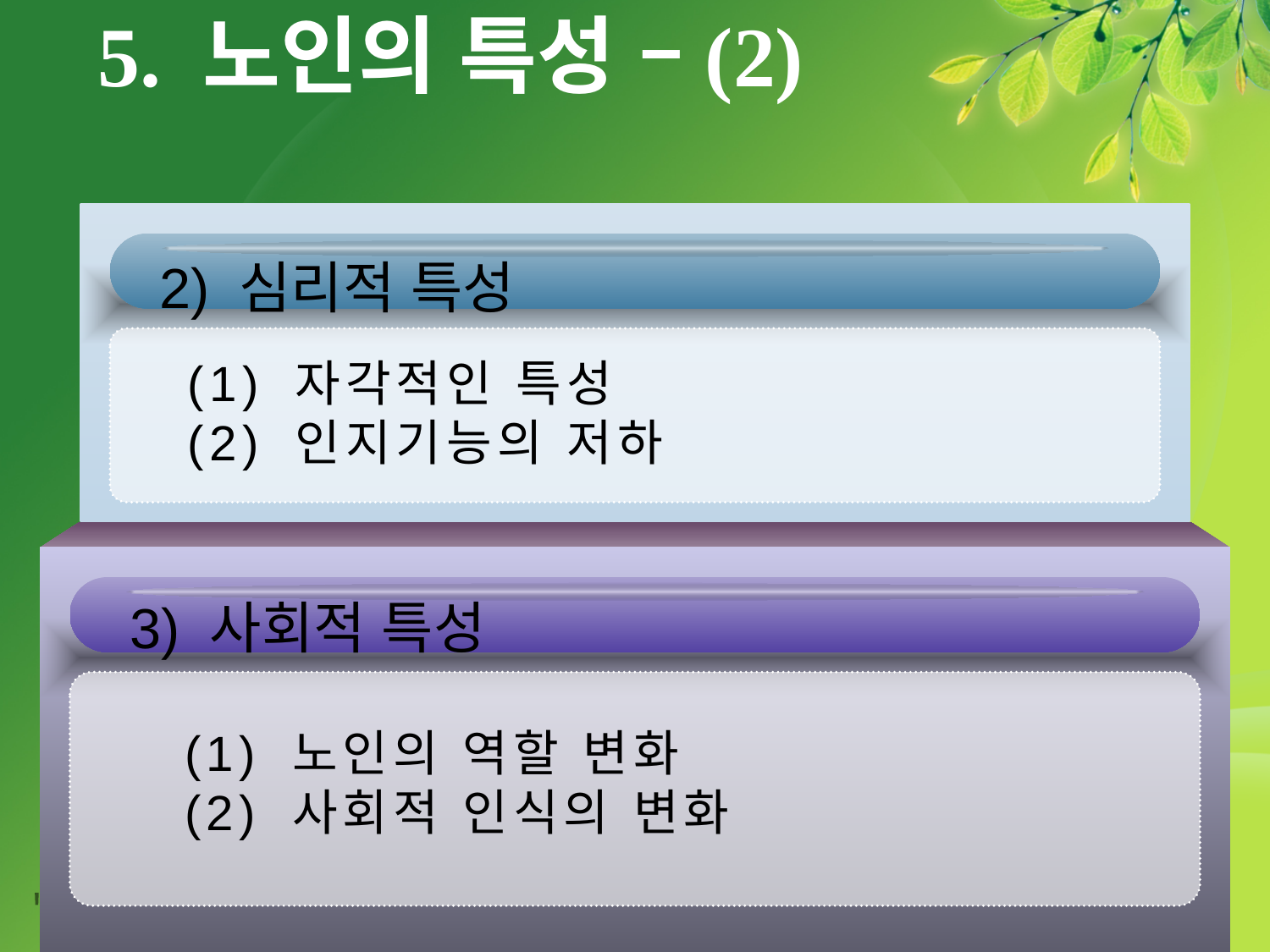

5. 노인의 특성 –(2)

2) 심리적 특성
(1) 자각적인 특성
(2) 인지기능의 저하
 3) 사회적 특성
(1) 노인의 역할 변화
(2) 사회적 인식의 변화